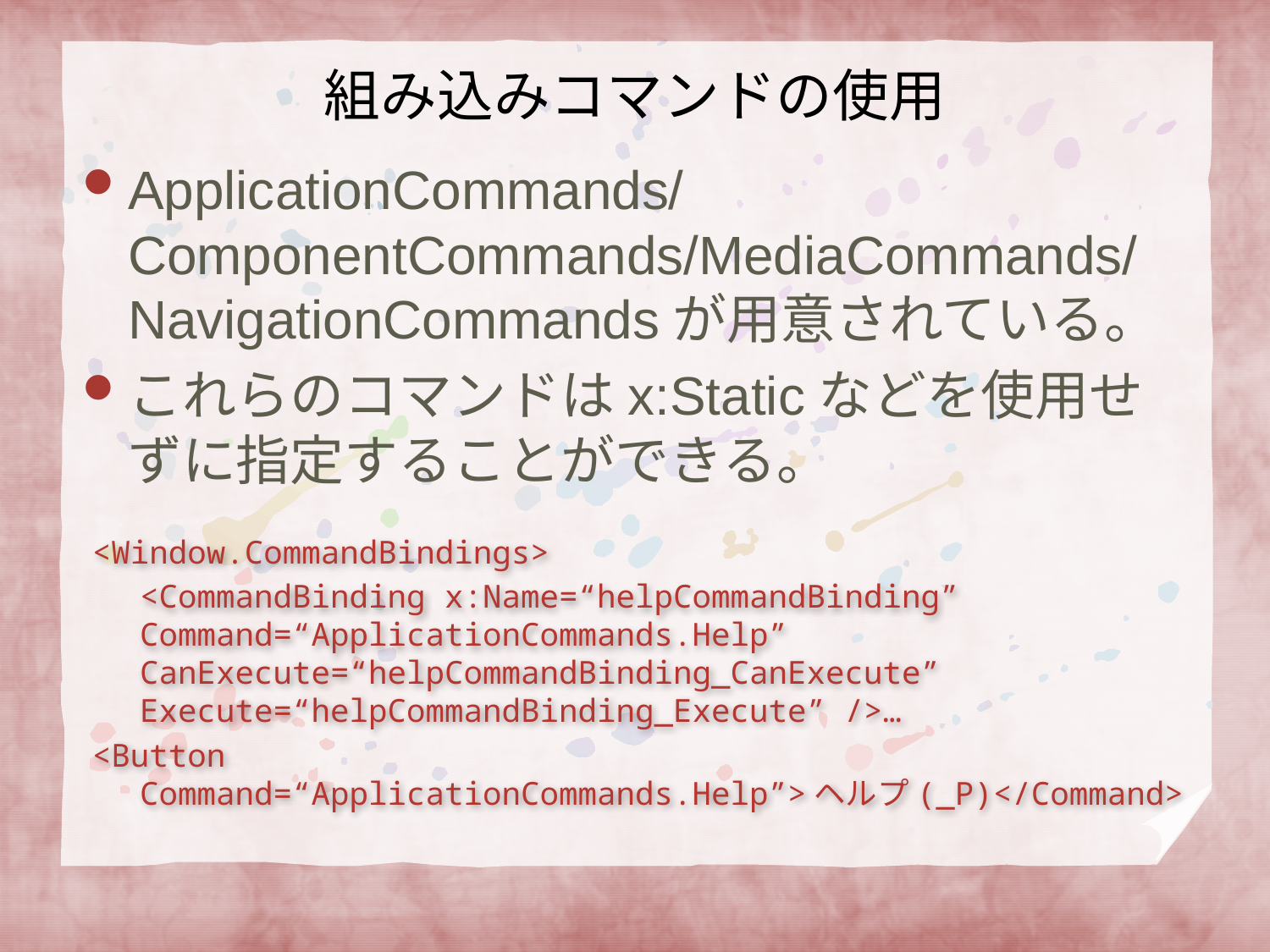

# 組み込みコマンドの使用
ApplicationCommands/ComponentCommands/MediaCommands/NavigationCommandsが用意されている。
これらのコマンドはx:Staticなどを使用せずに指定することができる。
<Window.CommandBindings>
	<CommandBinding x:Name=“helpCommandBinding” Command=“ApplicationCommands.Help” CanExecute=“helpCommandBinding_CanExecute” Execute=“helpCommandBinding_Execute” />…
<Button Command=“ApplicationCommands.Help”>ヘルプ(_P)</Command>